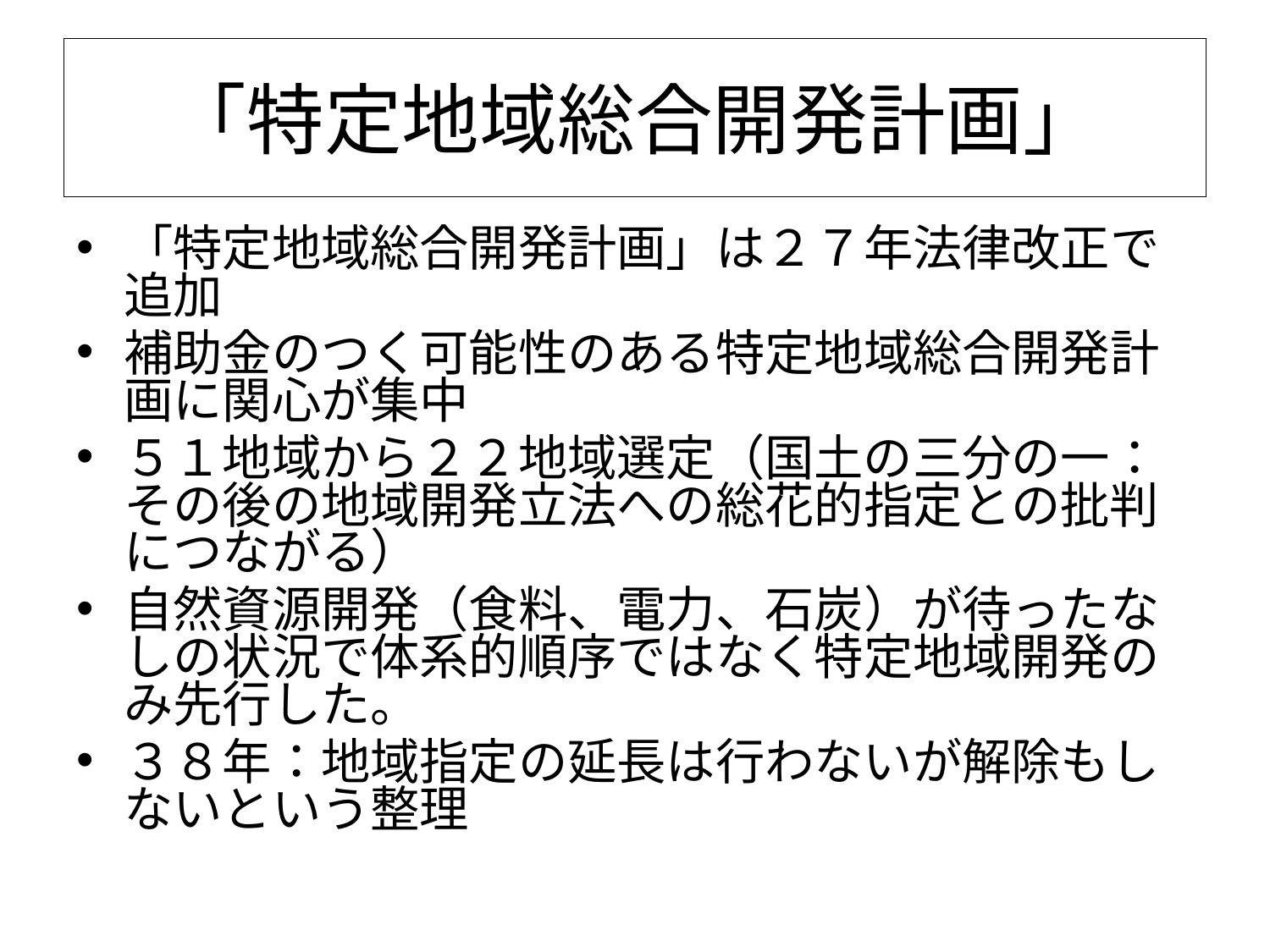

# 「特定地域総合開発計画」
「特定地域総合開発計画」は２７年法律改正で追加
補助金のつく可能性のある特定地域総合開発計画に関心が集中
５１地域から２２地域選定（国土の三分の一：その後の地域開発立法への総花的指定との批判につながる）
自然資源開発（食料、電力、石炭）が待ったなしの状況で体系的順序ではなく特定地域開発のみ先行した。
３８年：地域指定の延長は行わないが解除もしないという整理